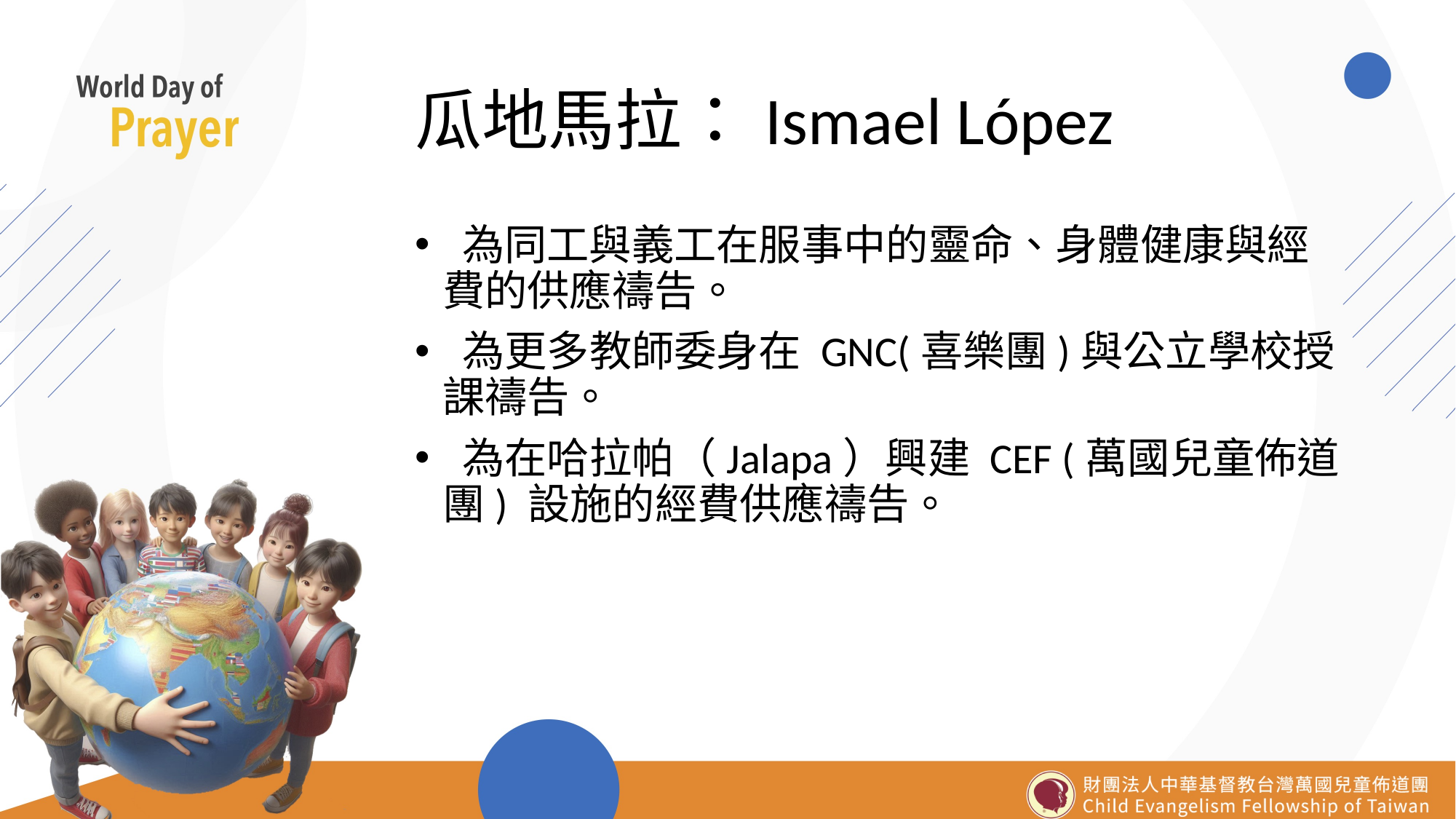

# 瓜地馬拉：Ismael López
 為同工與義工在服事中的靈命、身體健康與經費的供應禱告。
 為更多教師委身在 GNC(喜樂團)與公立學校授課禱告。
 為在哈拉帕（Jalapa）興建 CEF (萬國兒童佈道團) 設施的經費供應禱告。